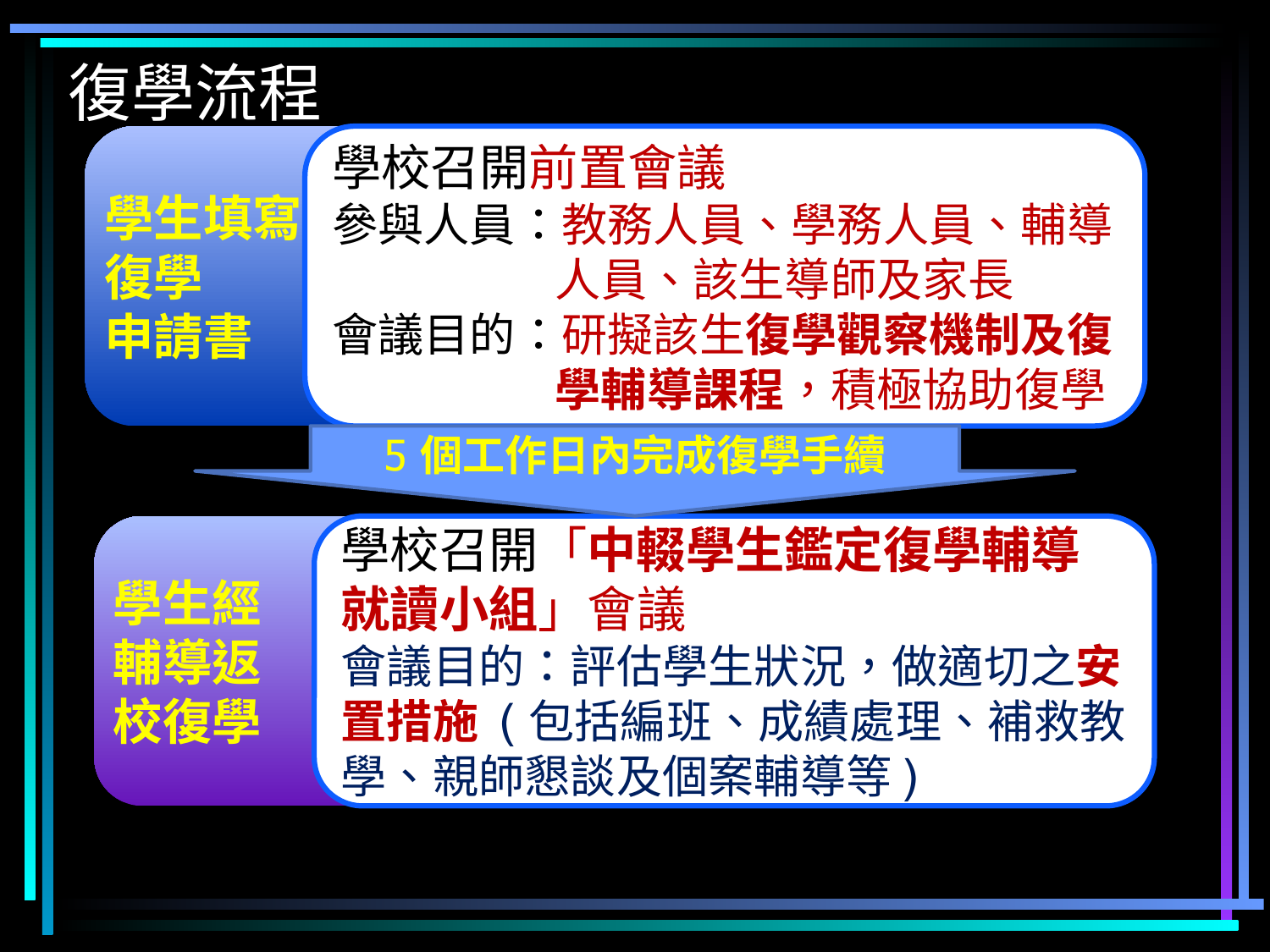

# 復學流程
學生填寫
復學
申請書
學校召開前置會議
參與人員：教務人員、學務人員、輔導人員、該生導師及家長
會議目的：研擬該生復學觀察機制及復學輔導課程，積極協助復學
5個工作日內完成復學手續
學生經
輔導返
校復學
學校召開「中輟學生鑑定復學輔導就讀小組」會議
會議目的：評估學生狀況，做適切之安置措施 (包括編班、成績處理、補救教學、親師懇談及個案輔導等)